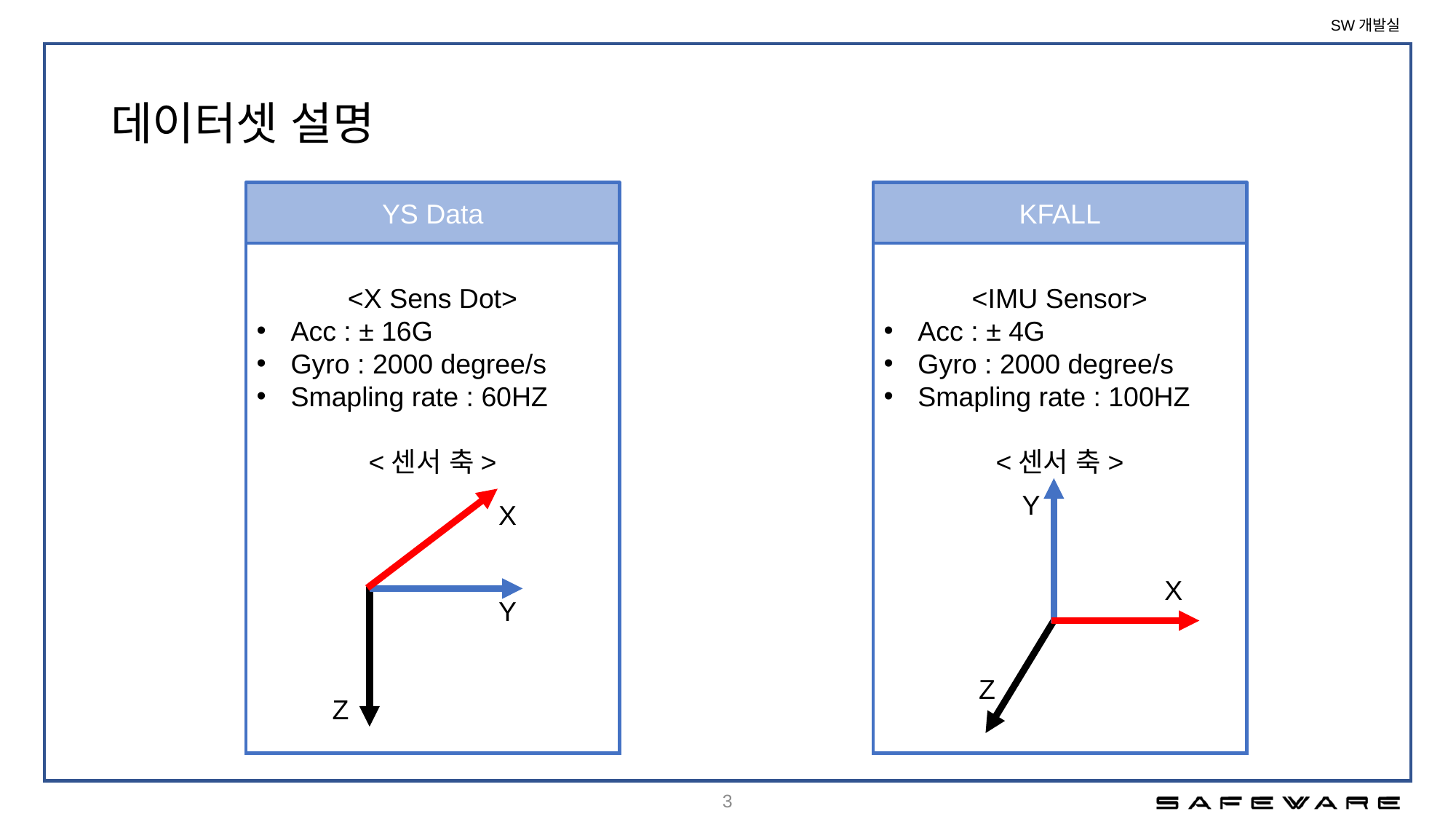

# 데이터셋 설명
KFALL

<IMU Sensor>
Acc : ± 4G
Gyro : 2000 degree/s
Smapling rate : 100HZ

<센서 축>

YS Data

<X Sens Dot>
Acc : ± 16G
Gyro : 2000 degree/s
Smapling rate : 60HZ

<센서 축>

X
Y
Z
Y
Z
X

3